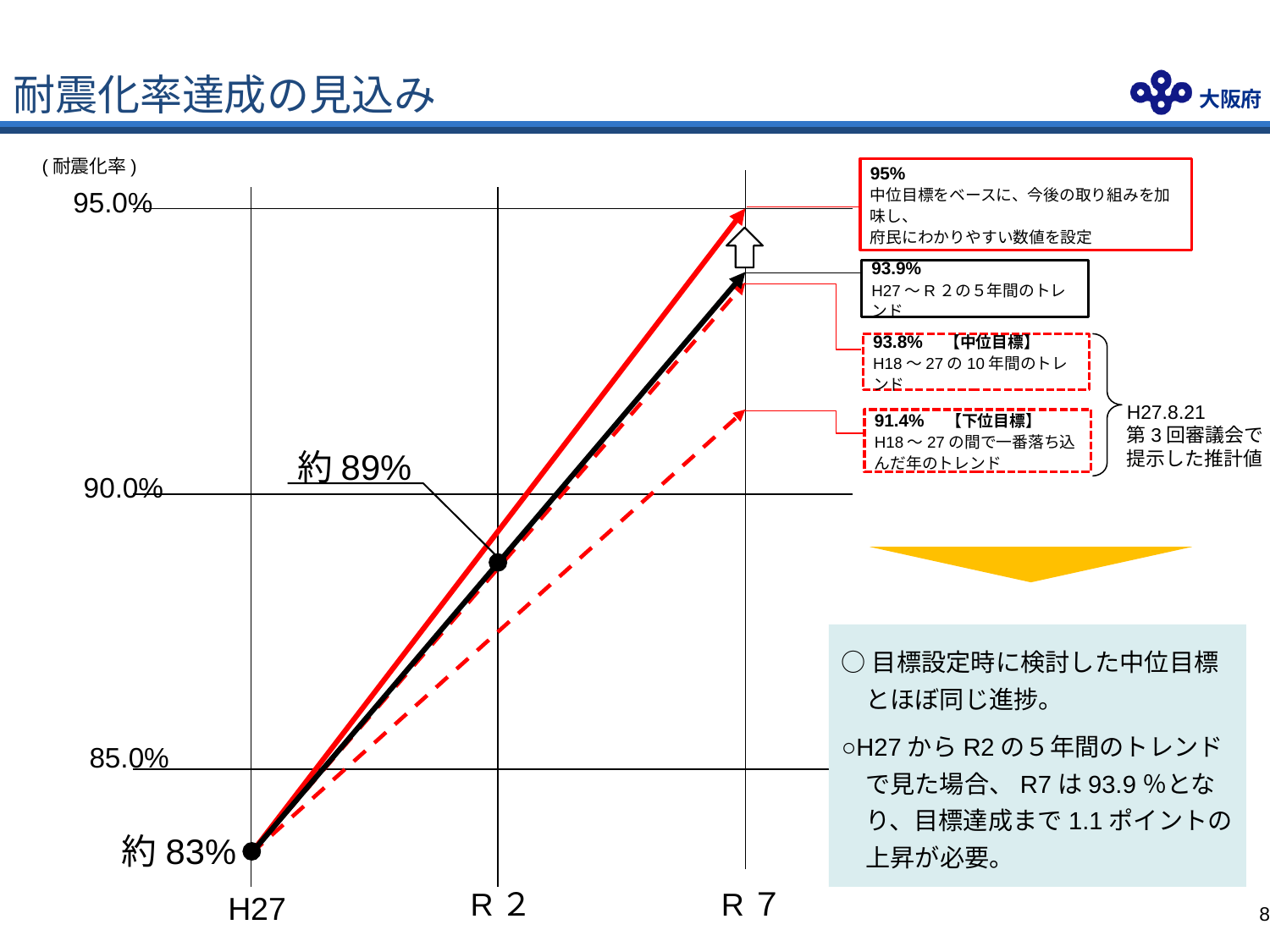

# 耐震化率達成の見込み
(耐震化率)
95%
中位目標をベースに、今後の取り組みを加味し、
府民にわかりやすい数値を設定
95.0%

93.9%
H27～R２の５年間のトレンド

93.8%　【中位目標】
H18～27の10年間のトレンド

H27.8.21
第3回審議会で提示した推計値
91.4%　【下位目標】
H18～27の間で一番落ち込んだ年のトレンド

約89%
90.0%

○目標設定時に検討した中位目標とほぼ同じ進捗。
○H27からR2の５年間のトレンドで見た場合、R7は93.9％となり、目標達成まで1.1ポイントの上昇が必要。
85.0%
約83%

R７
R２
H27
8